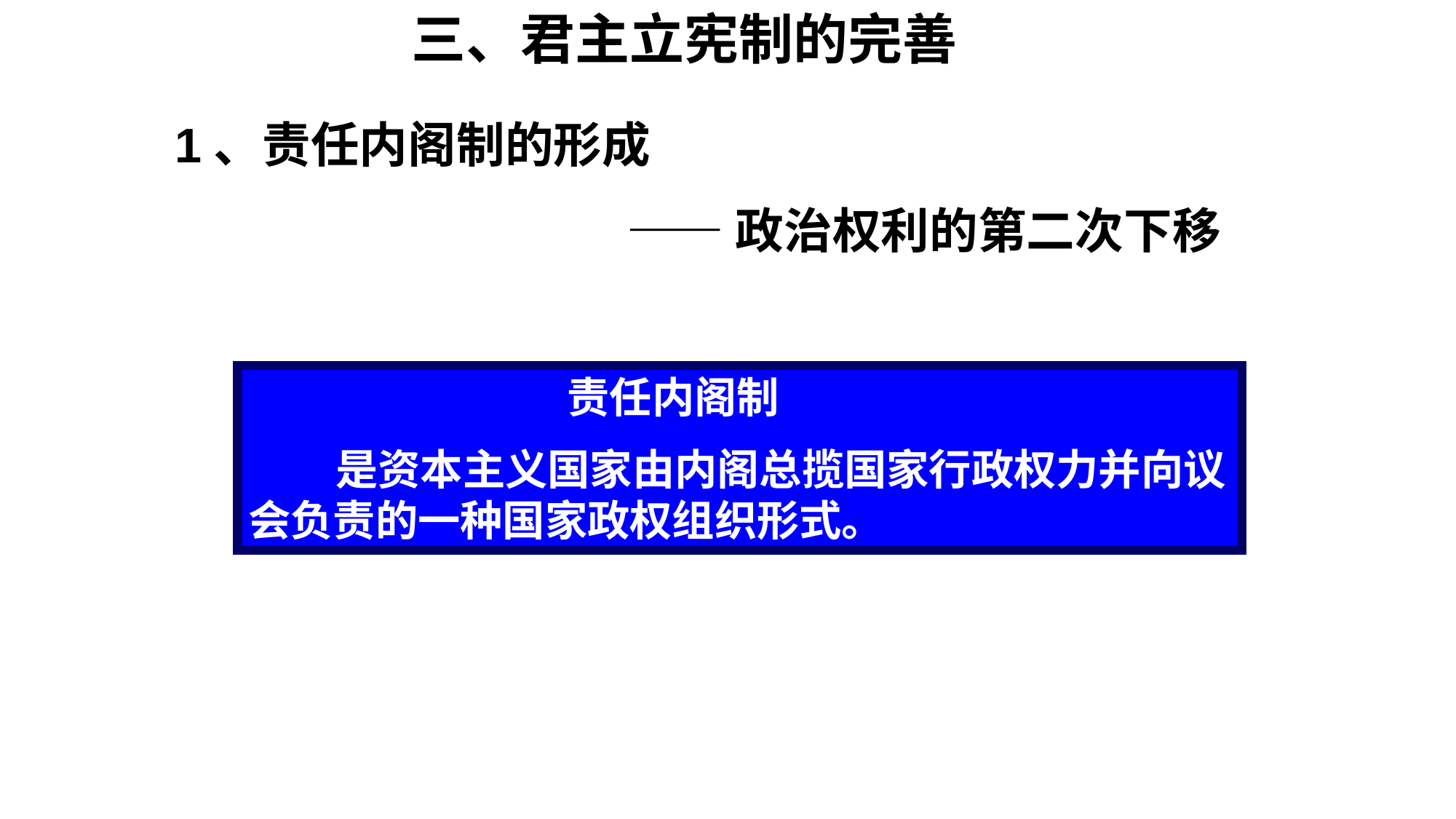

三、君主立宪制的完善
1、责任内阁制的形成

——政治权利的第二次下移
                                责任内阁制
        是资本主义国家由内阁总揽国家行政权力并向议会负责的一种国家政权组织形式。